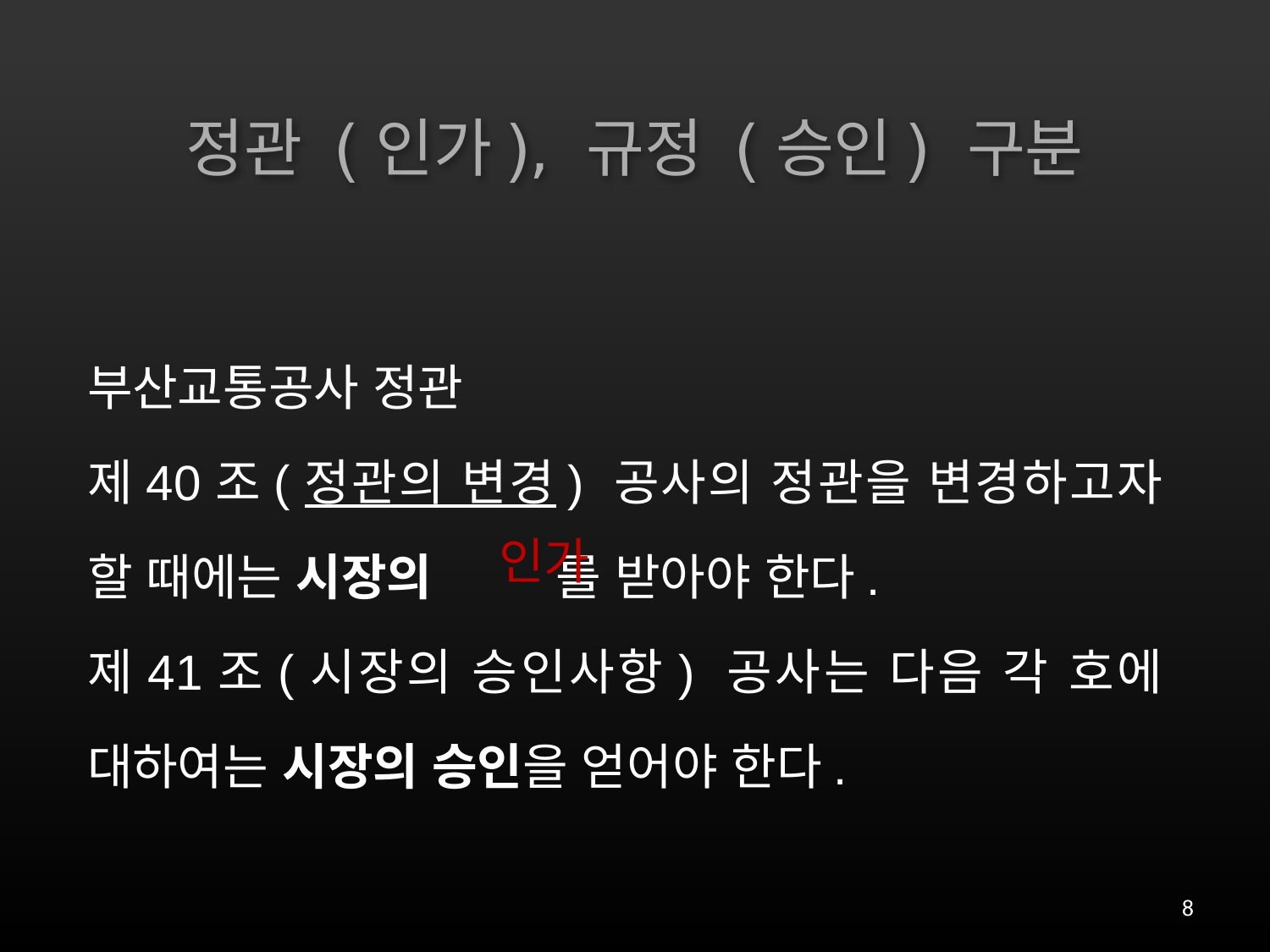

# 정관 (인가), 규정 (승인) 구분
부산교통공사 정관
제40조(정관의 변경) 공사의 정관을 변경하고자 할 때에는 시장의         를 받아야 한다.
제41조(시장의 승인사항) 공사는 다음 각 호에 대하여는 시장의 승인을 얻어야 한다.
인가
8